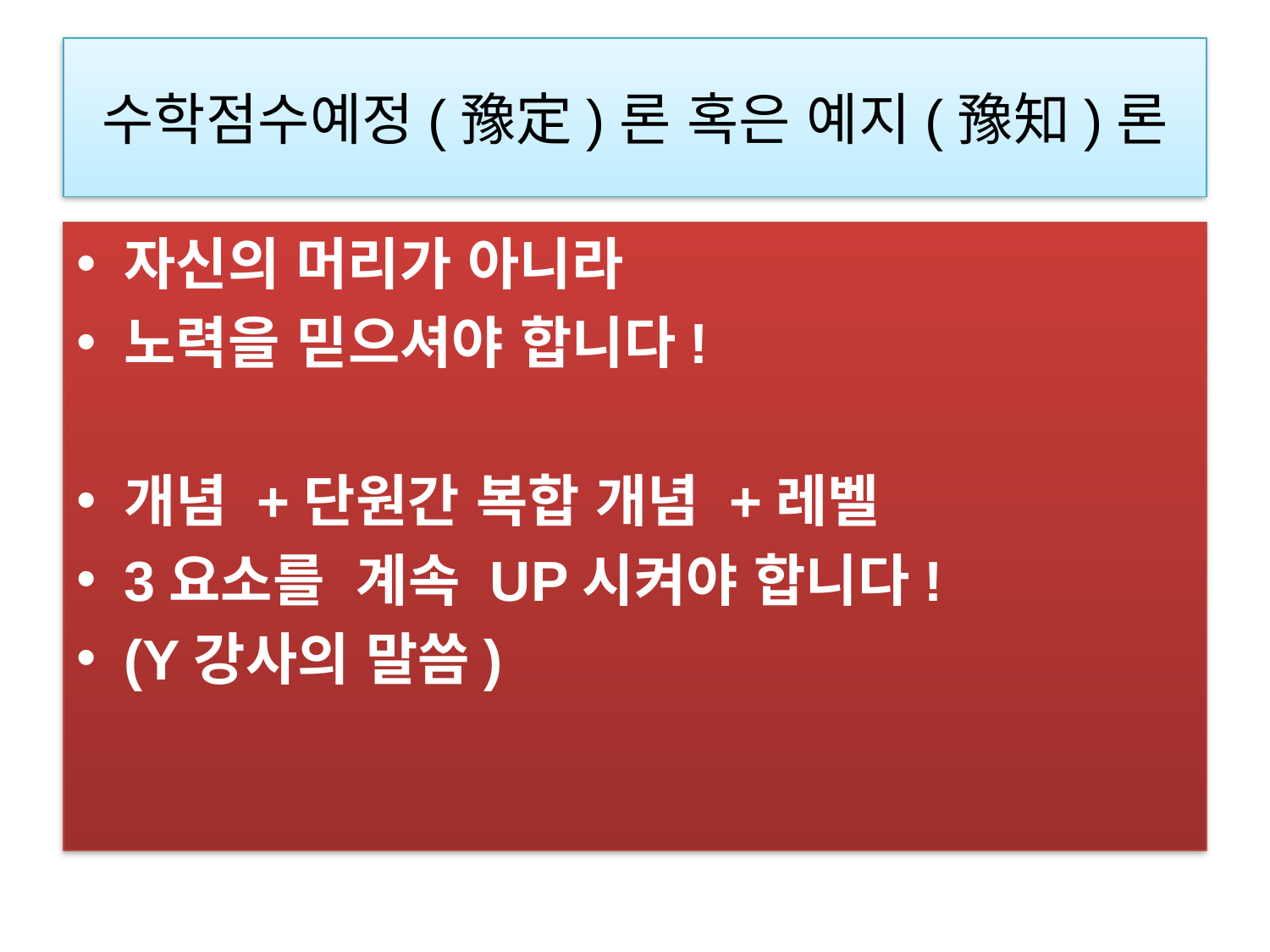

# 수학점수예정(豫定)론 혹은 예지(豫知)론
자신의 머리가 아니라
노력을 믿으셔야 합니다!

개념 +단원간 복합 개념 +레벨
3요소를  계속 UP시켜야 합니다!
(Y강사의 말씀)